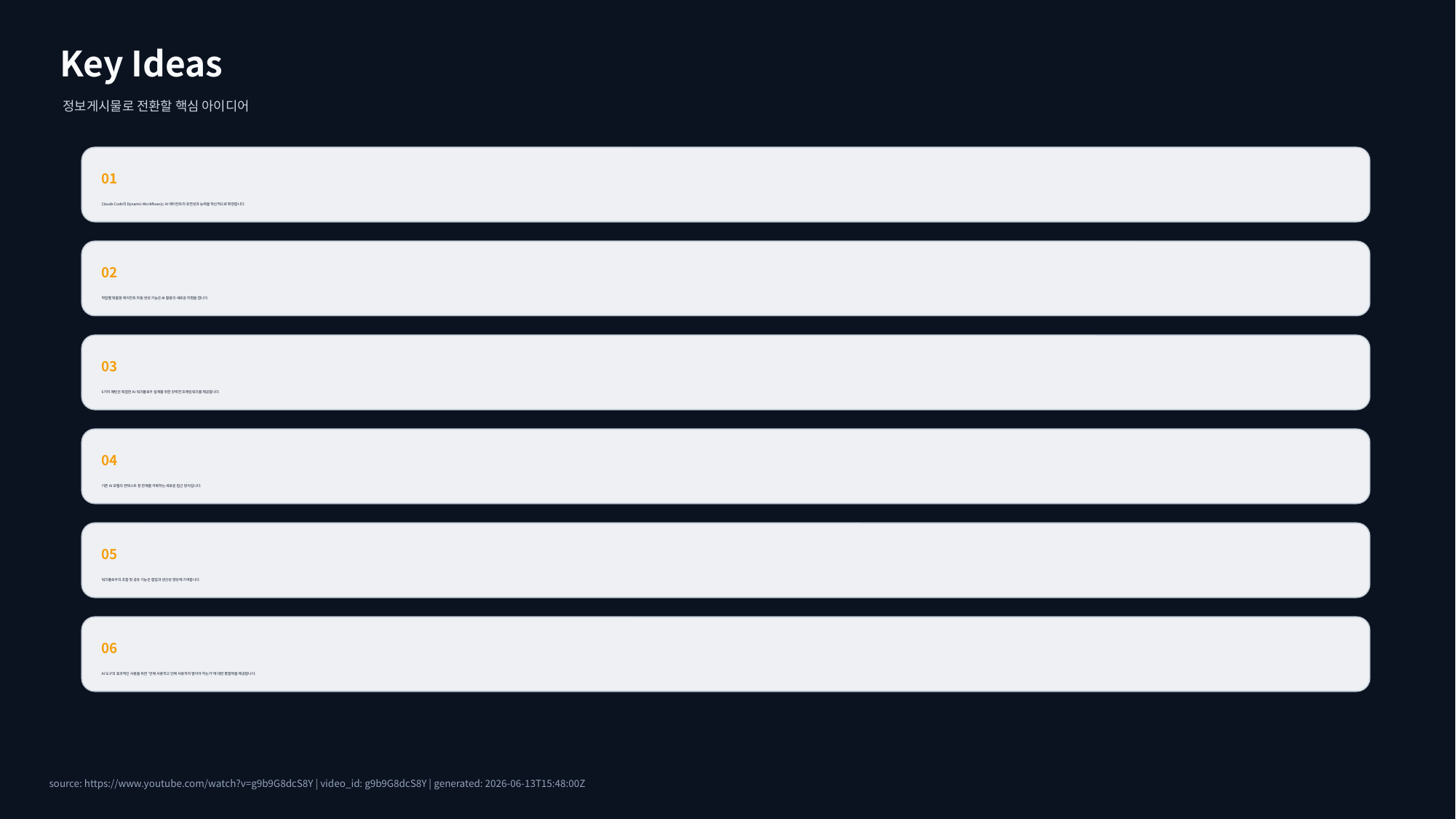

Key Ideas
정보게시물로 전환할 핵심 아이디어

01
Claude Code의 Dynamic Workflows는 AI 에이전트의 유연성과 능력을 혁신적으로 확장합니다.

02
작업별 맞춤형 에이전트 자동 생성 기능은 AI 활용의 새로운 지평을 엽니다.

03
6가지 패턴은 복잡한 AI 워크플로우 설계를 위한 강력한 프레임워크를 제공합니다.

04
기존 AI 모델의 컨텍스트 창 한계를 극복하는 새로운 접근 방식입니다.

05
워크플로우의 조합 및 공유 기능은 협업과 생산성 향상에 기여합니다.

06
AI 도구의 효과적인 사용을 위한 '언제 사용하고 언제 사용하지 말아야 하는가'에 대한 통찰력을 제공합니다.
source: https://www.youtube.com/watch?v=g9b9G8dcS8Y | video_id: g9b9G8dcS8Y | generated: 2026-06-13T15:48:00Z